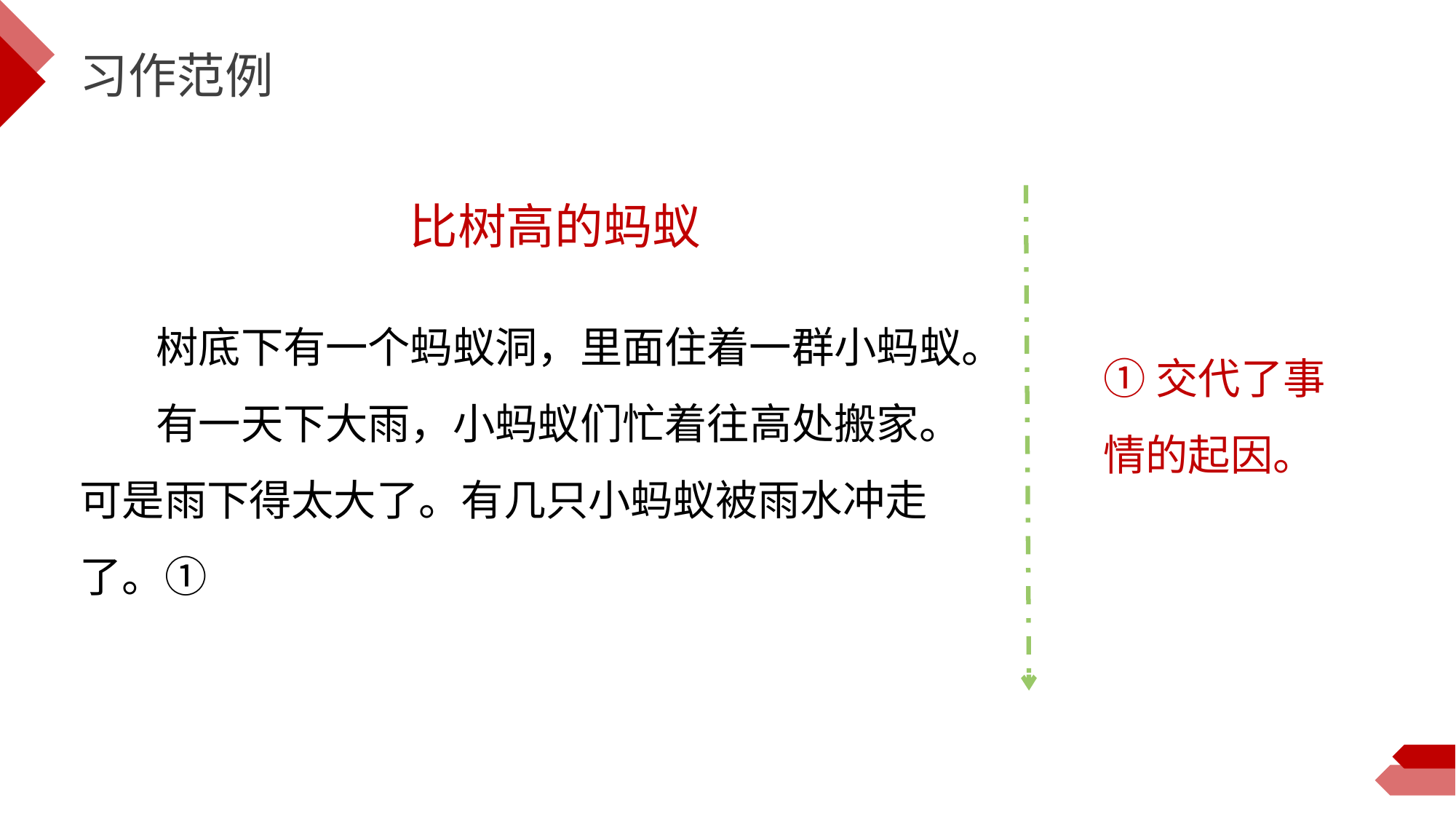

习作范例
比树高的蚂蚁
       树底下有一个蚂蚁洞，里面住着一群小蚂蚁。
       有一天下大雨，小蚂蚁们忙着往高处搬家。可是雨下得太大了。有几只小蚂蚁被雨水冲走了。①
①交代了事情的起因。